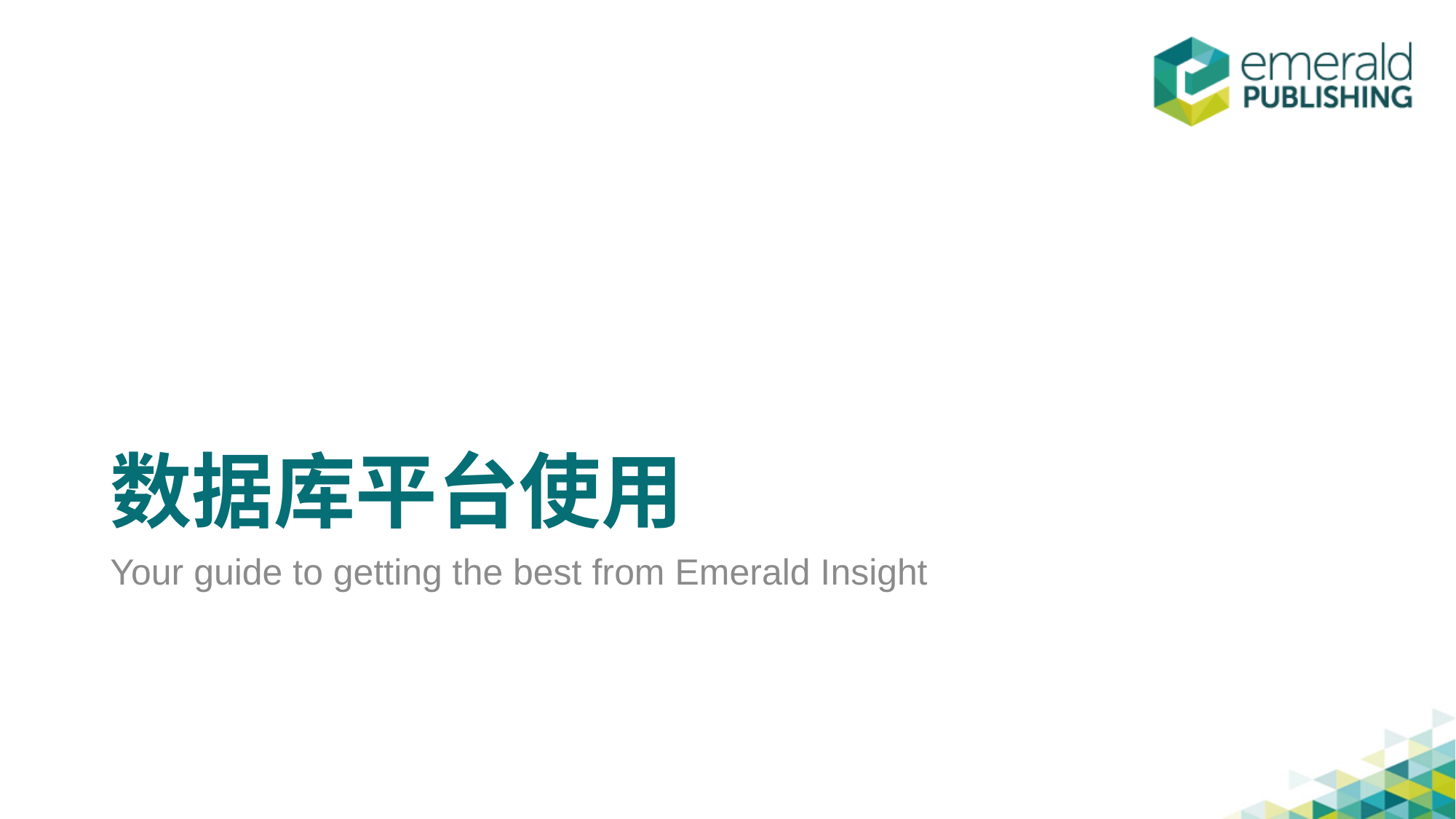

# 数据库平台使用
Your guide to getting the best from Emerald Insight